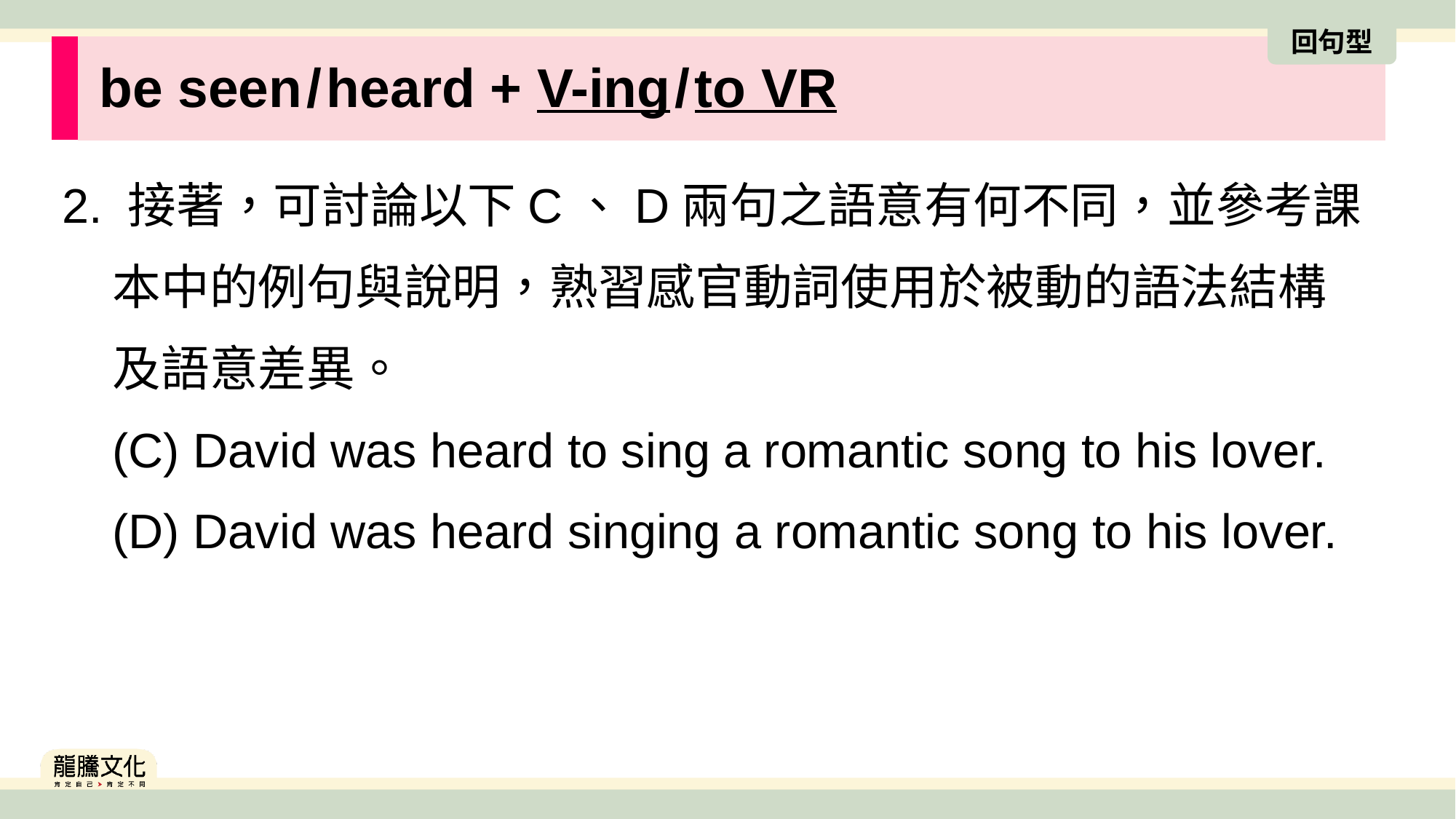

回句型
|  | be seen/heard + V-ing/to VR |
| --- | --- |
2. 接著，可討論以下C、D兩句之語意有何不同，並參考課本中的例句與說明，熟習感官動詞使用於被動的語法結構及語意差異。
(C) David was heard to sing a romantic song to his lover.
(D) David was heard singing a romantic song to his lover.